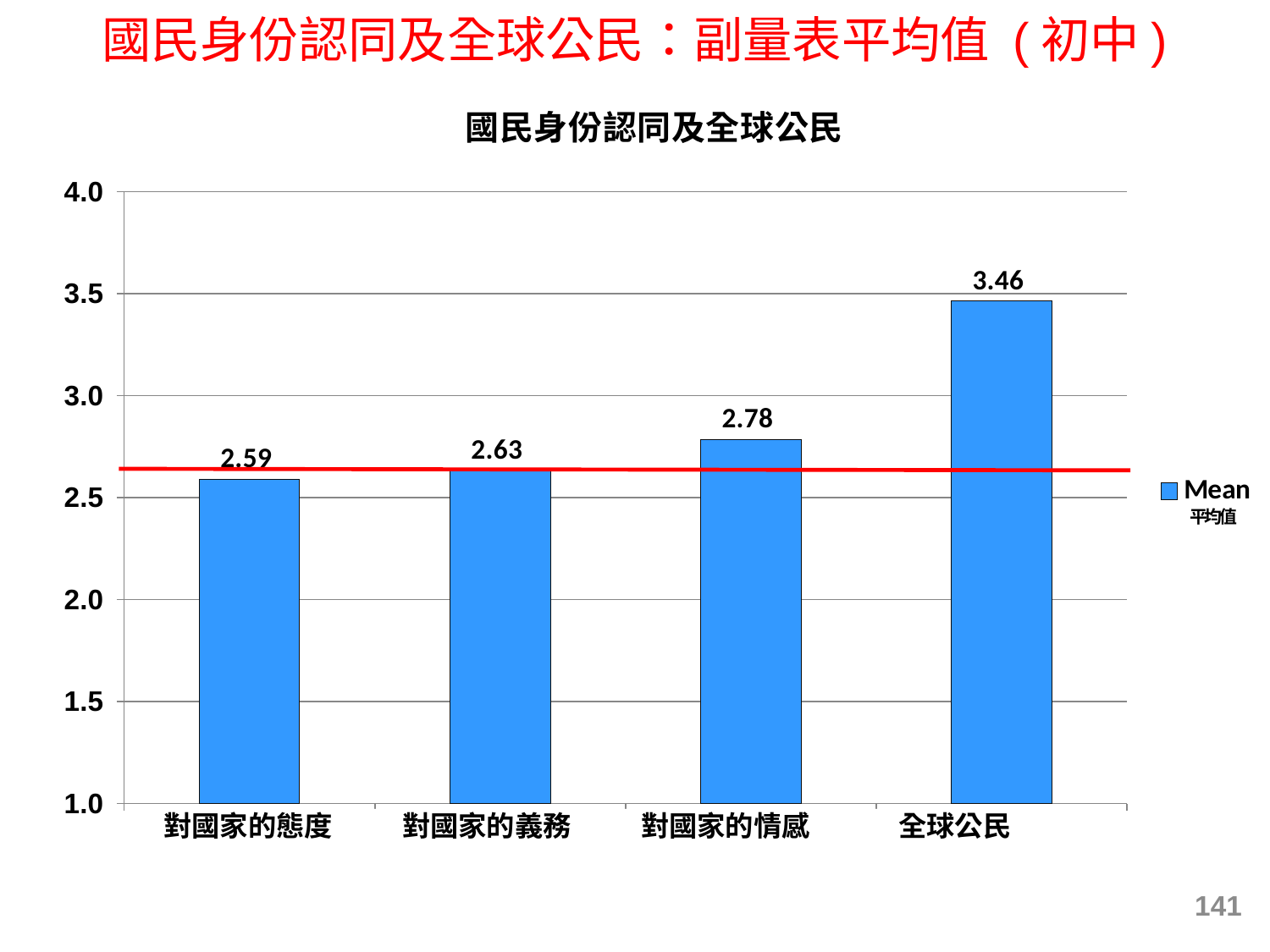

國民身份認同及全球公民：副量表平均值 (初中)

### Chart: 國民身份認同及全球公民

| Category | Mean |
|---|---|
| Attitudes toward the Nation | 2.590509019050178 |
| Duty to the Nation | 2.630930607853675 |
| Emotional Attachment to the Nation | 2.7846524879974894 |
| Global Citizenship | 3.462384317118499 |
   對國家的態度           對國家的義務           對國家的情感              全球公民

141